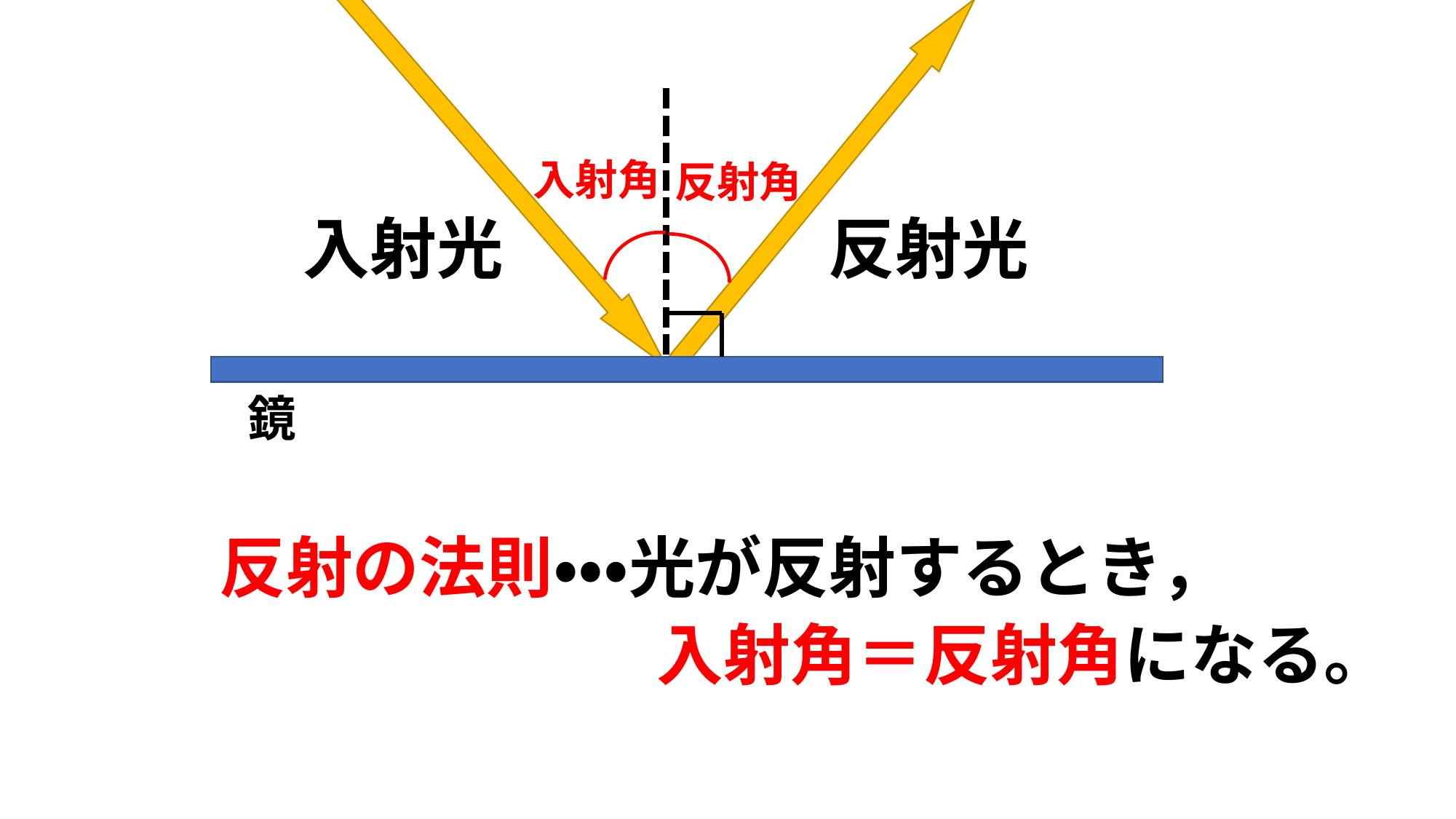

入射角
反射角
入射光
反射光

鏡
反射の法則・・・光が反射するとき，
　　　　　　　　入射角＝反射角になる。